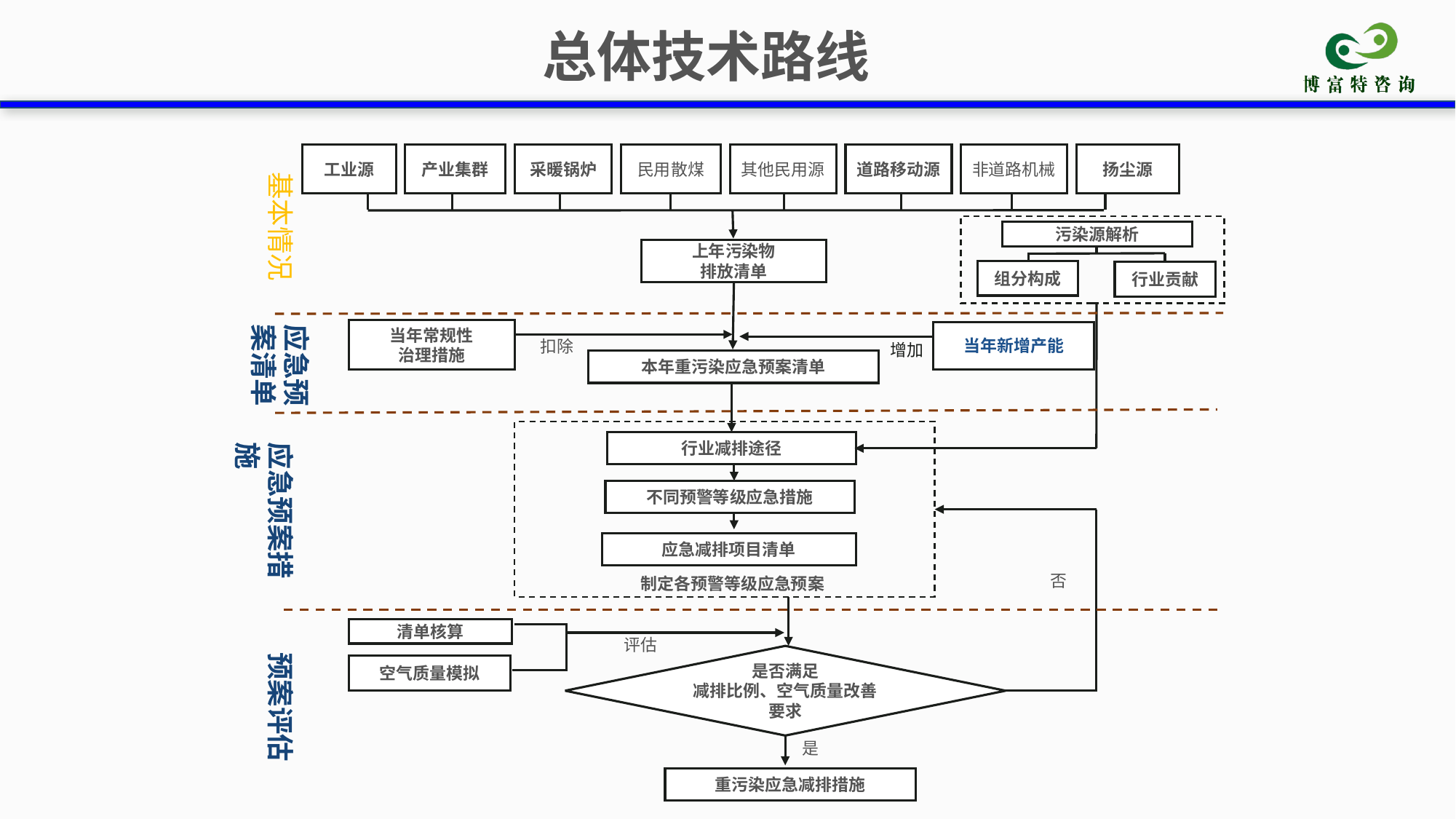

总体技术路线

工业源
产业集群
采暖锅炉
民用散煤
其他民用源
道路移动源
非道路机械
扬尘源
基本情况

污染源解析
上年污染物
排放清单
组分构成
行业贡献
应急预案清单
当年常规性
治理措施
扣除
本年重污染应急预案清单

应急预案措施
行业减排途径
不同预警等级应急措施
应急减排项目清单
否
制定各预警等级应急预案
清单核算
评估
预案评估
是否满足
减排比例、空气质量改善
要求
空气质量模拟
是
重污染应急减排措施
当年新增产能
增加